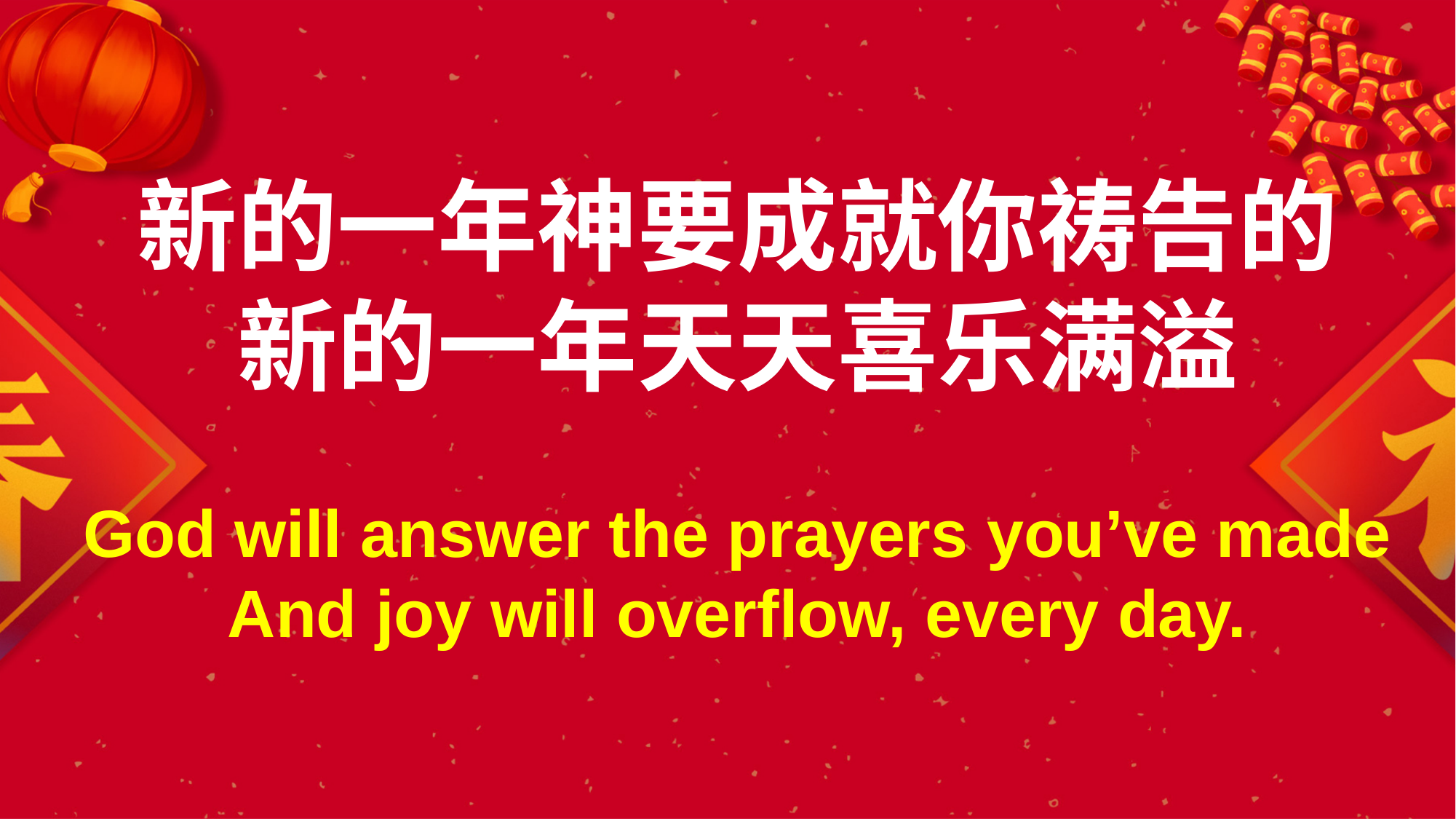

新的一年神要成就你祷告的
新的一年天天喜乐满溢

God will answer the prayers you’ve made
And joy will overflow, every day.